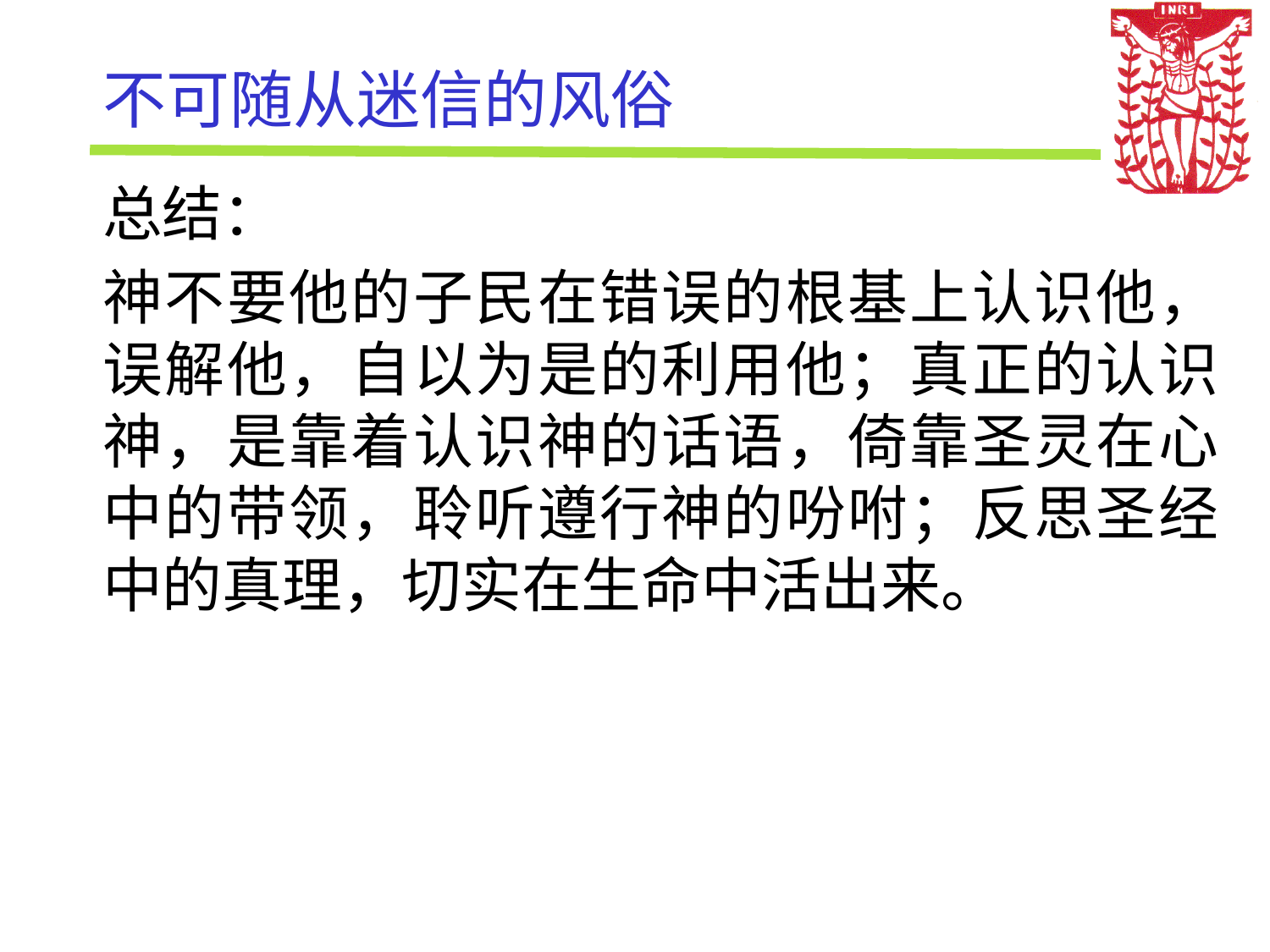

# 不可随从迷信的风俗
总结：
神不要他的子民在错误的根基上认识他，误解他，自以为是的利用他；真正的认识神，是靠着认识神的话语，倚靠圣灵在心中的带领，聆听遵行神的吩咐；反思圣经中的真理，切实在生命中活出来。